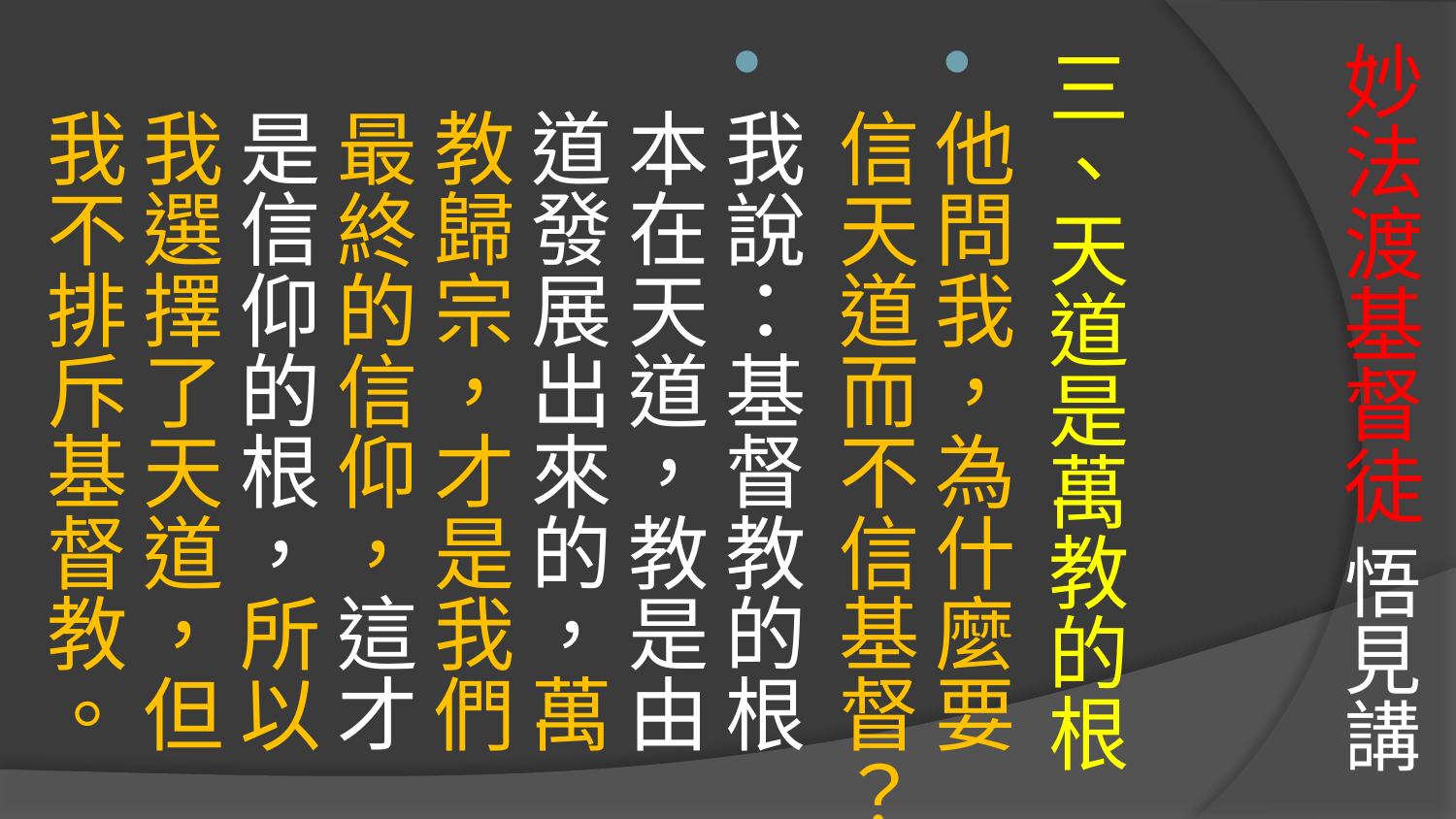

# 妙法渡基督徒 悟見講
三、天道是萬教的根
他問我，為什麼要信天道而不信基督？
我說：基督教的根本在天道，教是由道發展出來的，萬教歸宗，才是我們最終的信仰，這才是信仰的根，所以我選擇了天道，但我不排斥基督教。